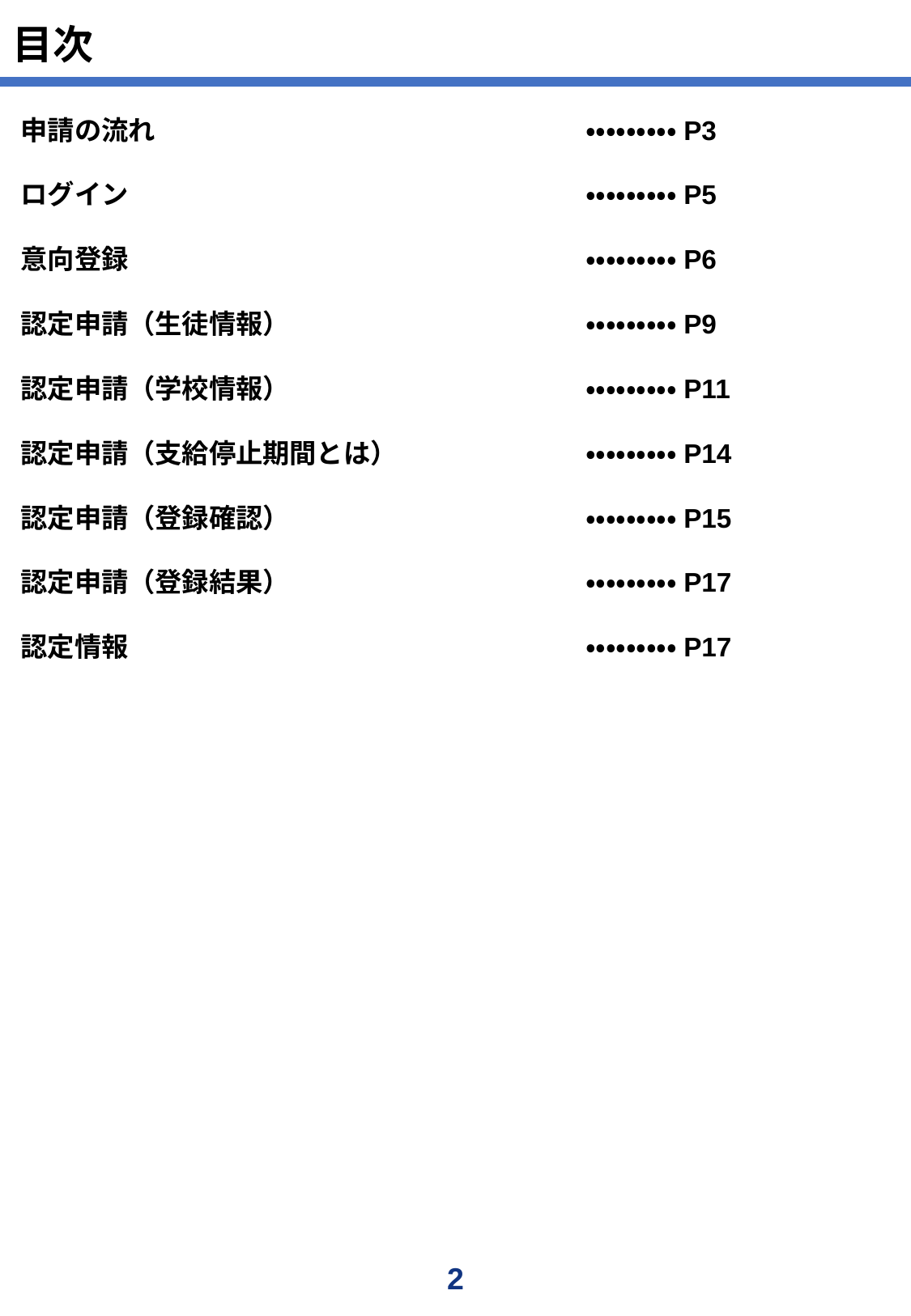

目次
申請の流れ　　　　　　　　　　　　　　　　・・・・・・・・・P3

ログイン　　　　　　　　　　　　　　　　　・・・・・・・・・P5

意向登録　　　　　　　　　　　　　　　　　・・・・・・・・・P6

認定申請（生徒情報）　　　　　　　　　　　・・・・・・・・・P9

認定申請（学校情報）　　　　　　　　　　　・・・・・・・・・P11

認定申請（支給停止期間とは）　　　　　　　・・・・・・・・・P14

認定申請（登録確認）　　　　　　　　　　　・・・・・・・・・P15

認定申請（登録結果）　　　　　　　　　　　・・・・・・・・・P17

認定情報　　　　　　　　　　　　　　　　　・・・・・・・・・P17